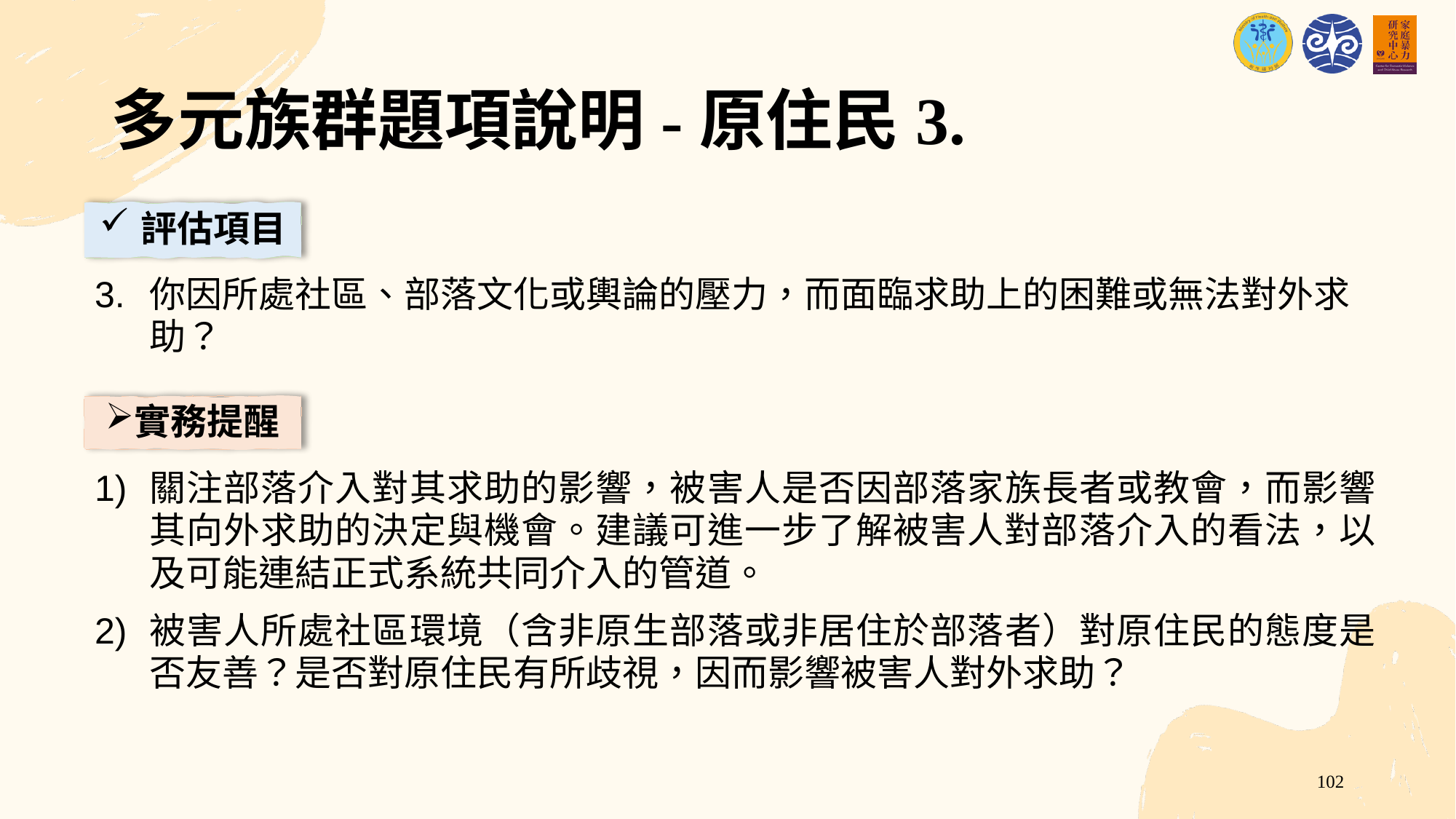

# 多元族群題項說明-原住民3.
評估項目
你因所處社區、部落文化或輿論的壓力，而面臨求助上的困難或無法對外求助？
實務提醒
關注部落介入對其求助的影響，被害人是否因部落家族長者或教會，而影響其向外求助的決定與機會。建議可進一步了解被害人對部落介入的看法，以及可能連結正式系統共同介入的管道。
被害人所處社區環境（含非原生部落或非居住於部落者）對原住民的態度是否友善？是否對原住民有所歧視，因而影響被害人對外求助？
102